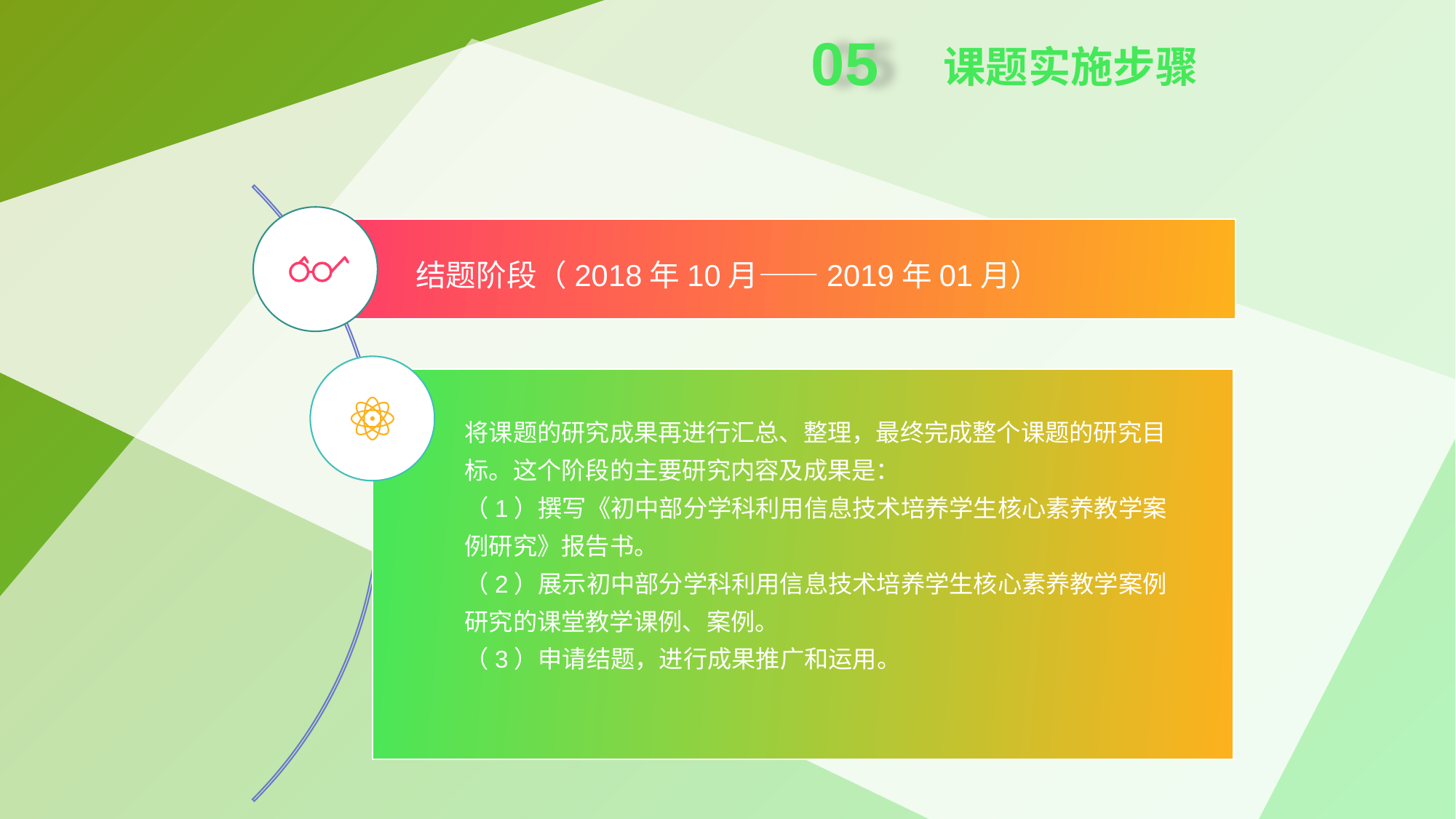

05
课题实施步骤

结题阶段（2018年10月——2019年01月）

将课题的研究成果再进行汇总、整理，最终完成整个课题的研究目标。这个阶段的主要研究内容及成果是：
（1）撰写《初中部分学科利用信息技术培养学生核心素养教学案例研究》报告书。
（2）展示初中部分学科利用信息技术培养学生核心素养教学案例研究的课堂教学课例、案例。
（3）申请结题，进行成果推广和运用。
延时